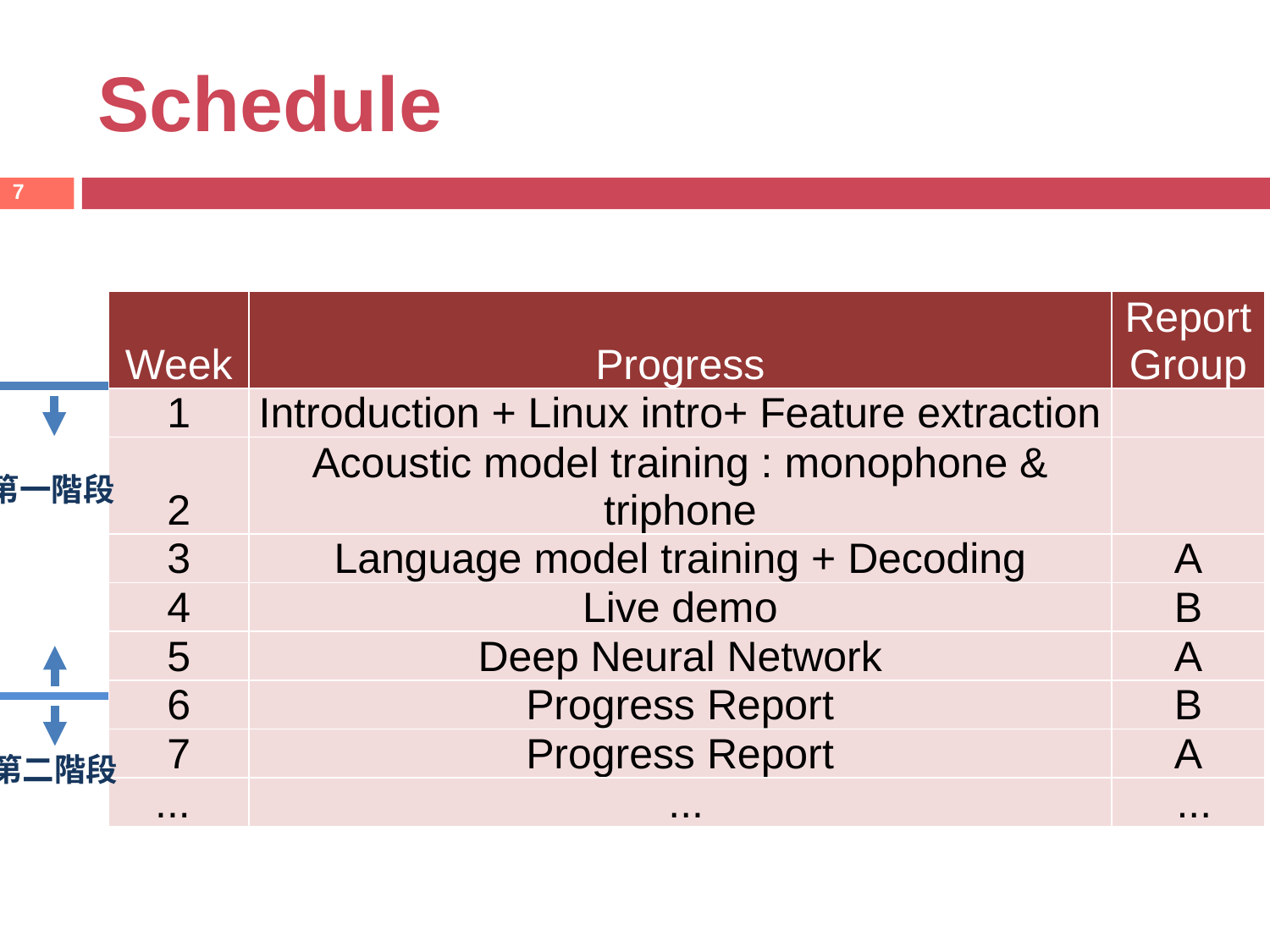

Schedule

7
| Week | Progress | Report Group |
| --- | --- | --- |
| 1 | Introduction + Linux intro+ Feature extraction |  |
| 2 | Acoustic model training : monophone & triphone |  |
| 3 | Language model training + Decoding | A |
| 4 | Live demo | B |
| 5 | Deep Neural Network | A |
| 6 | Progress Report | B |
| 7 | Progress Report | A |
| ... | ... | ... |
第一階段
第二階段